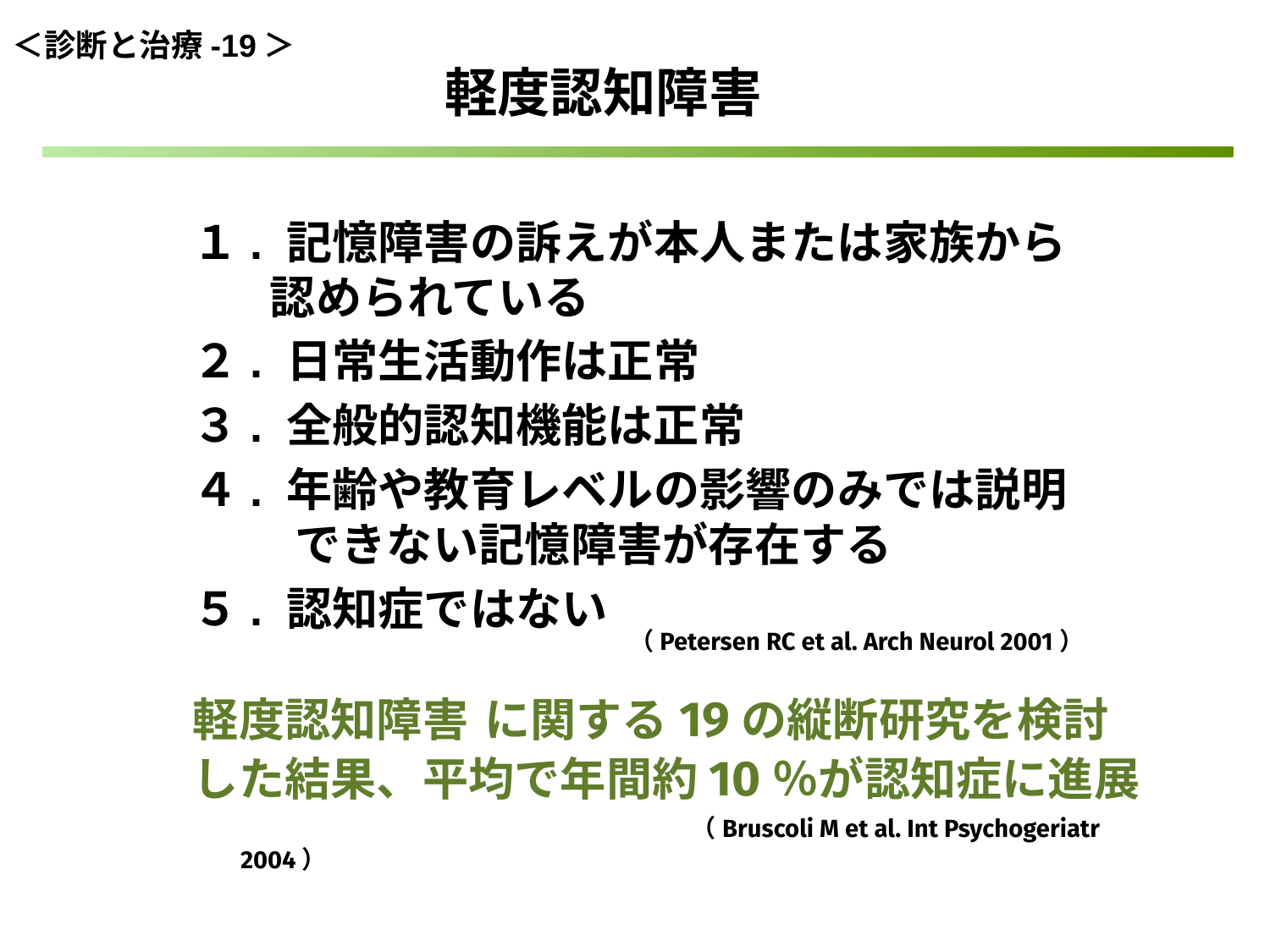

＜診断と治療-19＞
軽度認知障害

１. 記憶障害の訴えが本人または家族から
　   認められている
２. 日常生活動作は正常
３. 全般的認知機能は正常
４. 年齢や教育レベルの影響のみでは説明
　　 できない記憶障害が存在する
５. 認知症ではない

軽度認知障害　に関する19の縦断研究を検討
した結果、平均で年間約10％が認知症に進展
　　　　　　　　　　　       　   　　（Bruscoli M et al. Int Psychogeriatr  2004）
（Petersen RC et al. Arch Neurol 2001）